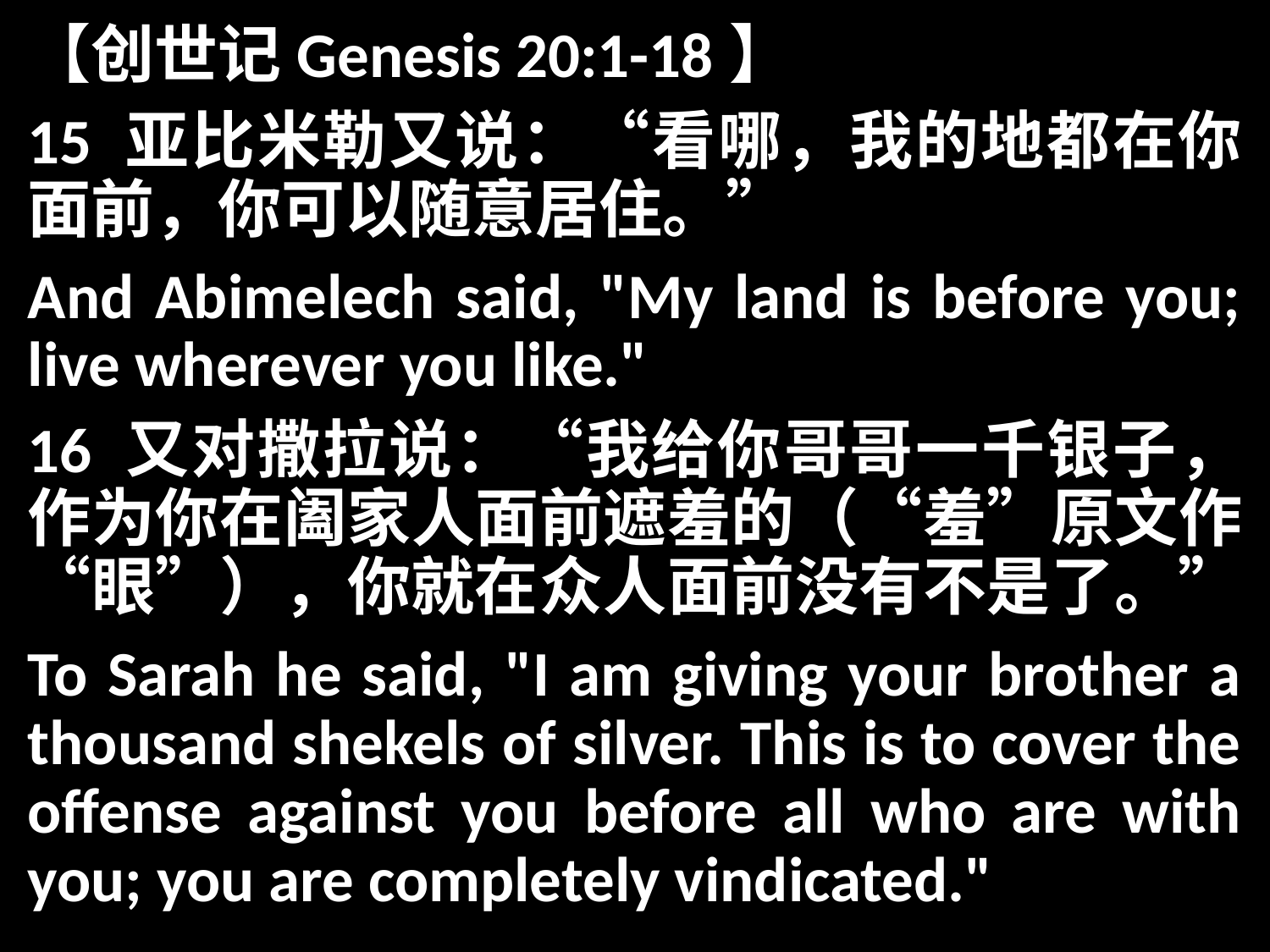

【创世记Genesis 20:1-18】
15 亚比米勒又说：“看哪，我的地都在你面前，你可以随意居住。”
And Abimelech said, "My land is before you; live wherever you like."
16 又对撒拉说：“我给你哥哥一千银子，作为你在阖家人面前遮羞的（“羞”原文作“眼”），你就在众人面前没有不是了。”
To Sarah he said, "I am giving your brother a thousand shekels of silver. This is to cover the offense against you before all who are with you; you are completely vindicated."